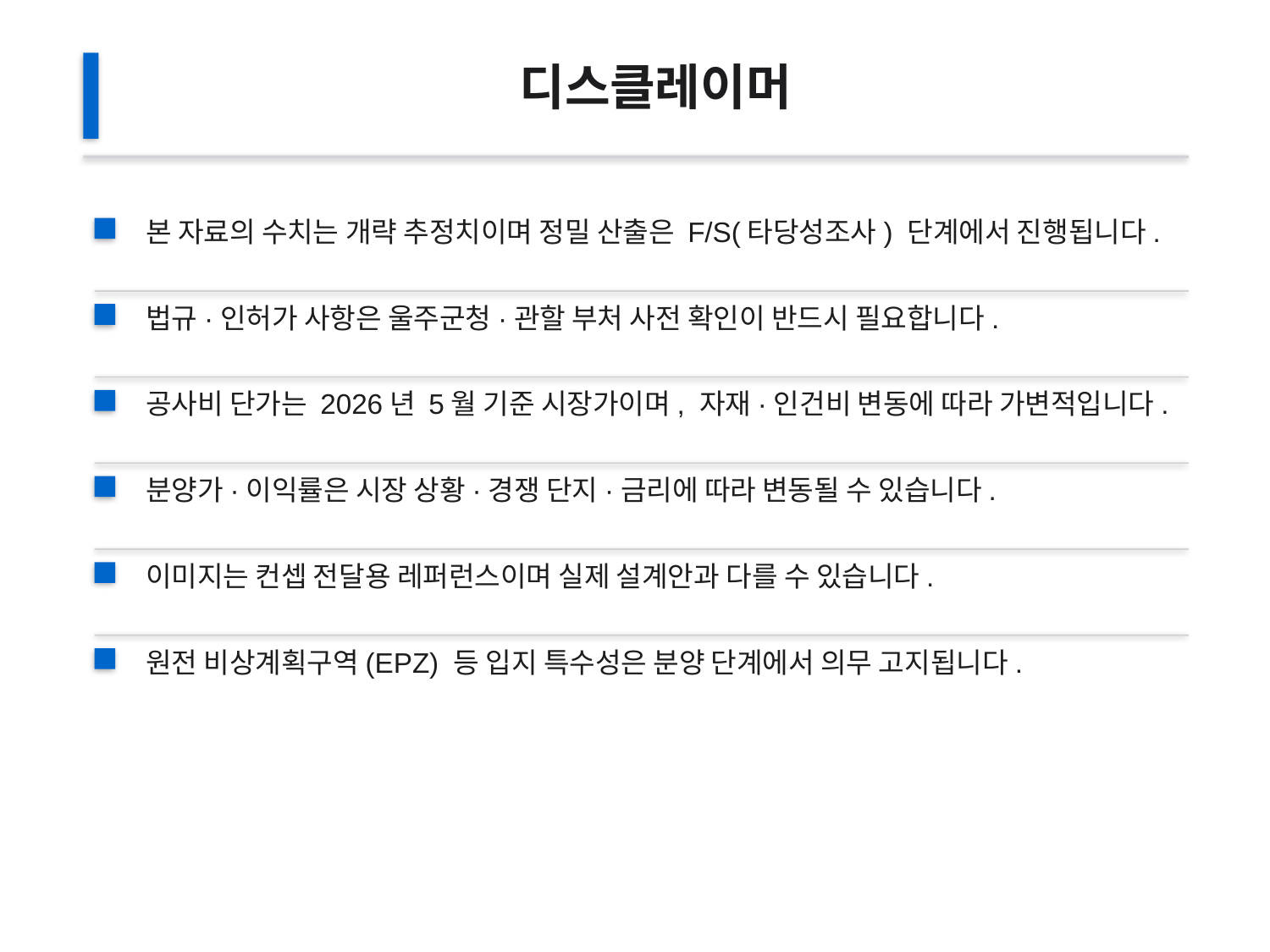

디스클레이머

본 자료의 수치는 개략 추정치이며 정밀 산출은 F/S(타당성조사) 단계에서 진행됩니다.

법규·인허가 사항은 울주군청·관할 부처 사전 확인이 반드시 필요합니다.

공사비 단가는 2026년 5월 기준 시장가이며, 자재·인건비 변동에 따라 가변적입니다.

분양가·이익률은 시장 상황·경쟁 단지·금리에 따라 변동될 수 있습니다.

이미지는 컨셉 전달용 레퍼런스이며 실제 설계안과 다를 수 있습니다.

원전 비상계획구역(EPZ) 등 입지 특수성은 분양 단계에서 의무 고지됩니다.